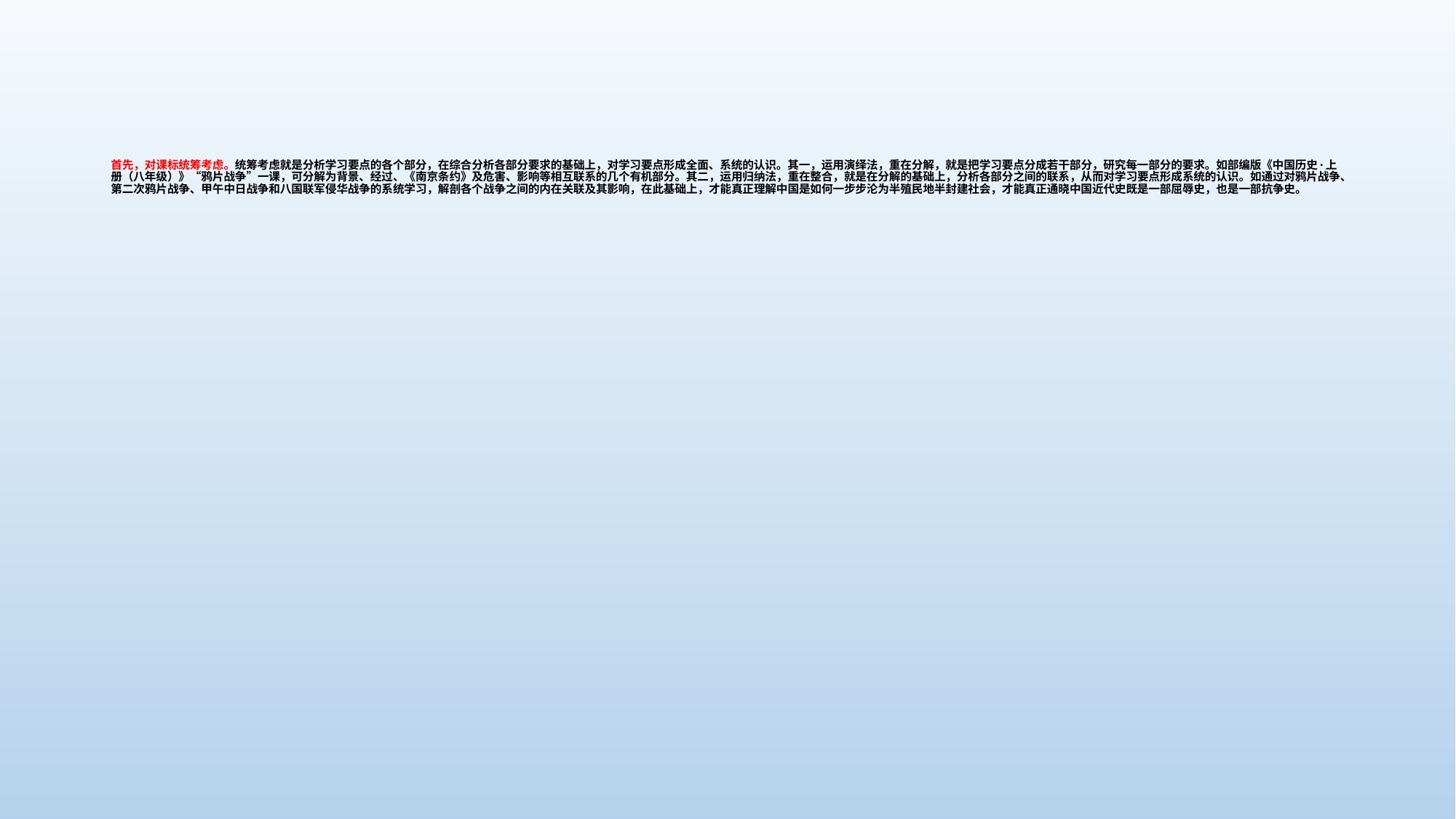

# 首先，对课标统筹考虑。统筹考虑就是分析学习要点的各个部分，在综合分析各部分要求的基础上，对学习要点形成全面、系统的认识。其一，运用演绎法，重在分解，就是把学习要点分成若干部分，研究每一部分的要求。如部编版《中国历史·上册（八年级）》“鸦片战争”一课，可分解为背景、经过、《南京条约》及危害、影响等相互联系的几个有机部分。其二，运用归纳法，重在整合，就是在分解的基础上，分析各部分之间的联系，从而对学习要点形成系统的认识。如通过对鸦片战争、第二次鸦片战争、甲午中日战争和八国联军侵华战争的系统学习，解剖各个战争之间的内在关联及其影响，在此基础上，才能真正理解中国是如何一步步沦为半殖民地半封建社会，才能真正通晓中国近代史既是一部屈辱史，也是一部抗争史。